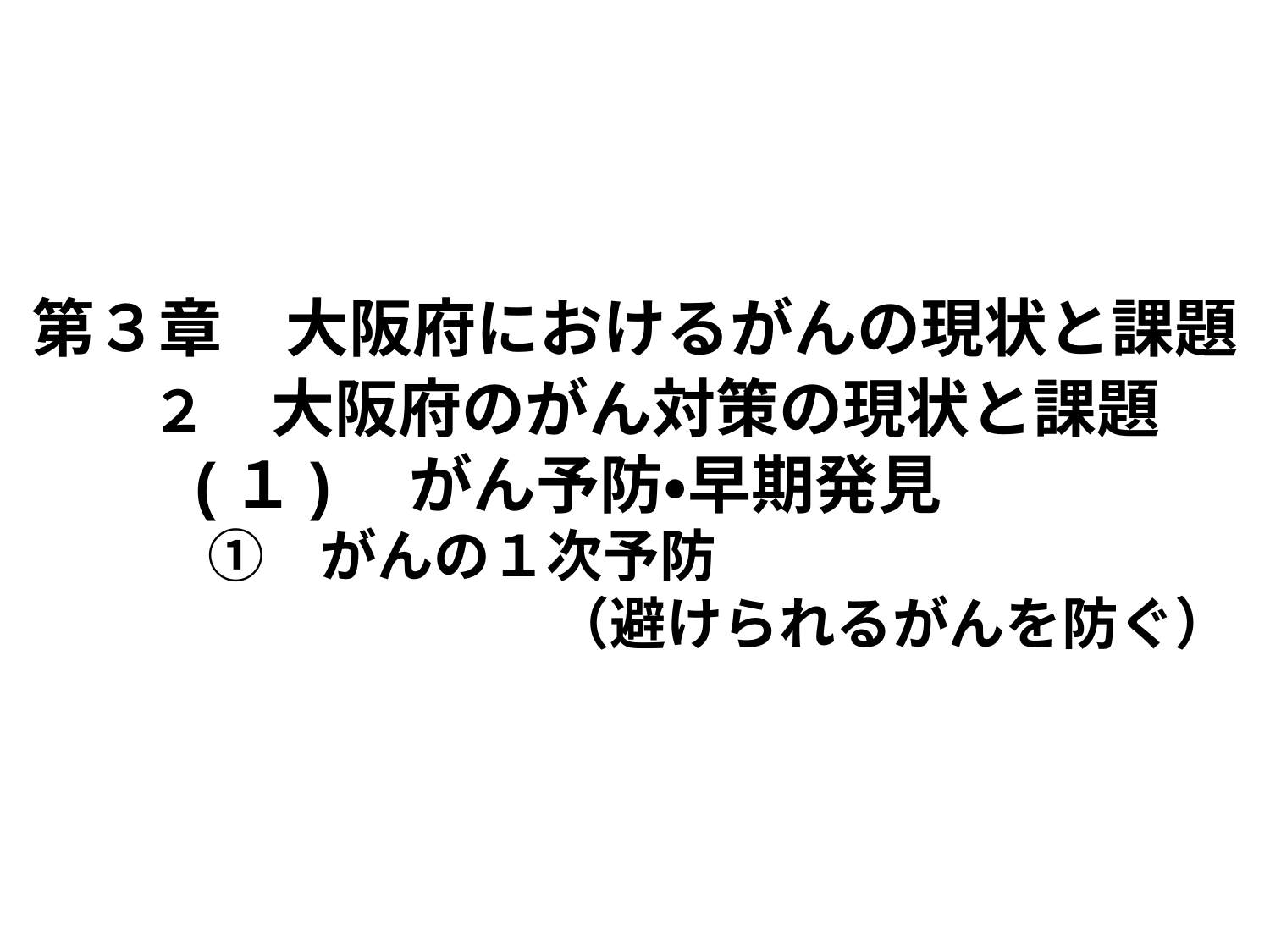

第３章　大阪府におけるがんの現状と課題
　　２　大阪府のがん対策の現状と課題
　　 (１)　がん予防・早期発見
　　　①　がんの１次予防
（避けられるがんを防ぐ）